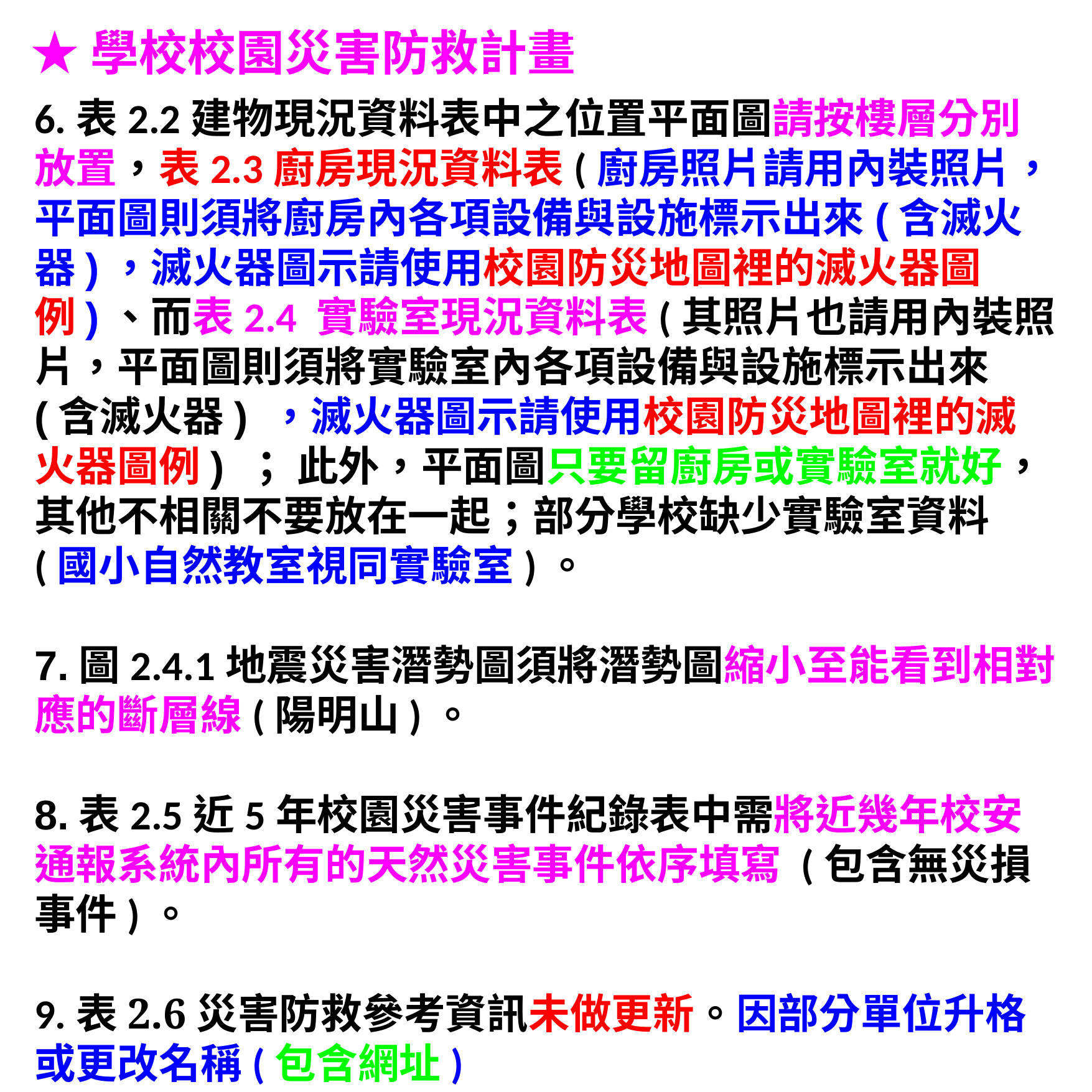

★學校校園災害防救計畫
6.表2.2建物現況資料表中之位置平面圖請按樓層分別放置，表2.3廚房現況資料表(廚房照片請用內裝照片，平面圖則須將廚房內各項設備與設施標示出來(含滅火器)，滅火器圖示請使用校園防災地圖裡的滅火器圖例)、而表2.4 實驗室現況資料表(其照片也請用內裝照片，平面圖則須將實驗室內各項設備與設施標示出來(含滅火器) ，滅火器圖示請使用校園防災地圖裡的滅火器圖例) ； 此外，平面圖只要留廚房或實驗室就好，其他不相關不要放在一起；部分學校缺少實驗室資料(國小自然教室視同實驗室)。

7.圖2.4.1地震災害潛勢圖須將潛勢圖縮小至能看到相對應的斷層線(陽明山)。

8.表2.5近5年校園災害事件紀錄表中需將近幾年校安通報系統內所有的天然災害事件依序填寫 (包含無災損事件)。

9.表2.6災害防救參考資訊未做更新。因部分單位升格或更改名稱(包含網址)